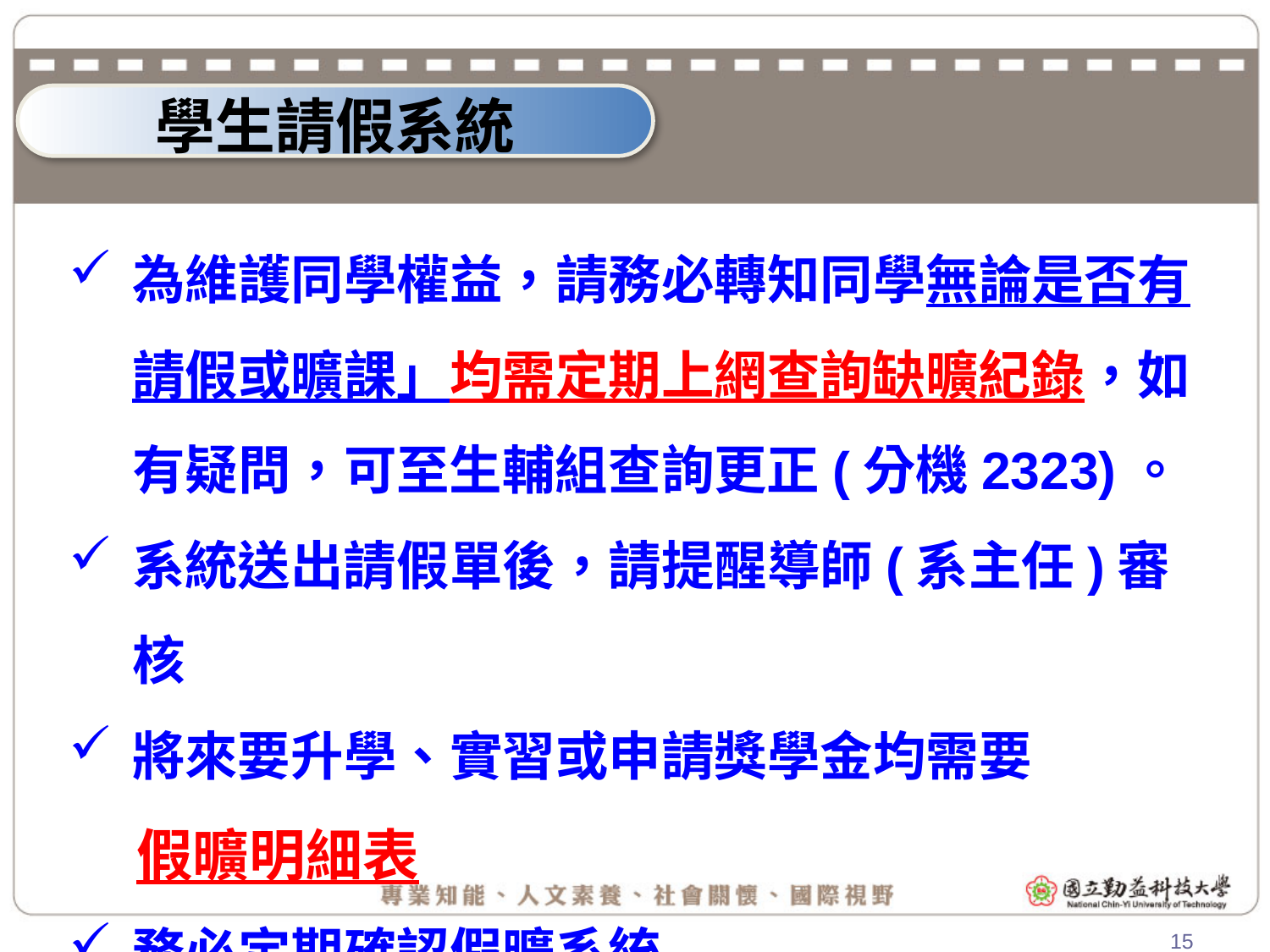

學生請假系統
為維護同學權益，請務必轉知同學無論是否有請假或曠課」均需定期上網查詢缺曠紀錄，如有疑問，可至生輔組查詢更正(分機2323)。
系統送出請假單後，請提醒導師(系主任)審核
將來要升學、實習或申請獎學金均需要
     假曠明細表
務必定期確認假曠系統
15